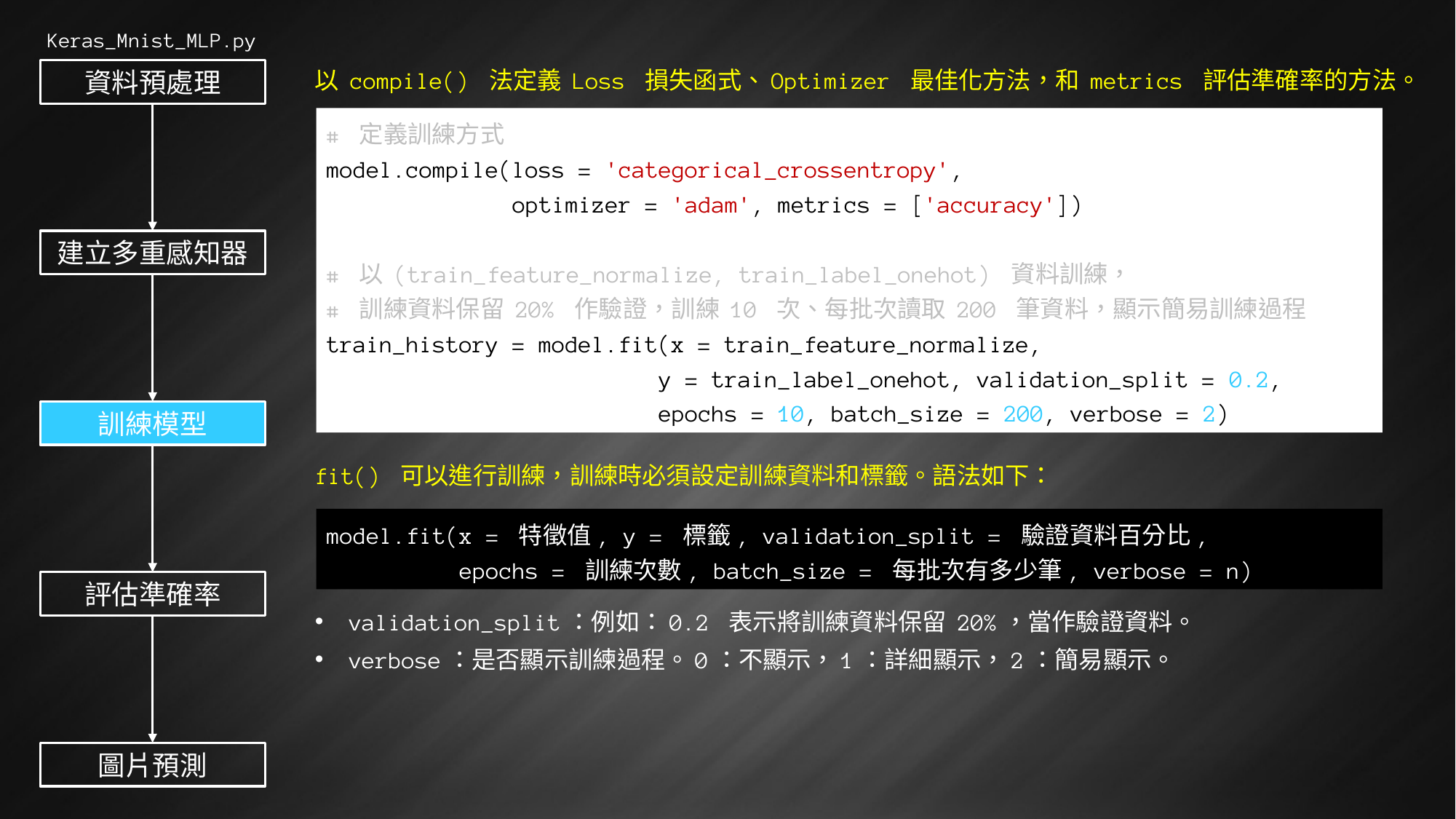

Keras_Mnist_MLP.py
以 compile() 法定義 Loss 損失函式、Optimizer 最佳化方法，和 metrics 評估準確率的方法。
資料預處理
# 定義訓練方式
model.compile(loss = 'categorical_crossentropy',
              optimizer = 'adam', metrics = ['accuracy'])

# 以 (train_feature_normalize, train_label_onehot) 資料訓練，
# 訓練資料保留 20% 作驗證，訓練 10 次、每批次讀取 200 筆資料，顯示簡易訓練過程
train_history = model.fit(x = train_feature_normalize,
                         y = train_label_onehot, validation_split = 0.2,
                         epochs = 10, batch_size = 200, verbose = 2)
建立多重感知器
訓練模型
fit() 可以進行訓練，訓練時必須設定訓練資料和標籤。語法如下：
model.fit(x = 特徵值, y = 標籤, validation_split = 驗證資料百分比,
          epochs = 訓練次數, batch_size = 每批次有多少筆, verbose = n)
評估準確率
validation_split：例如：0.2 表示將訓練資料保留 20%，當作驗證資料。
verbose：是否顯示訓練過程。0：不顯示，1：詳細顯示，2：簡易顯示。
圖片預測